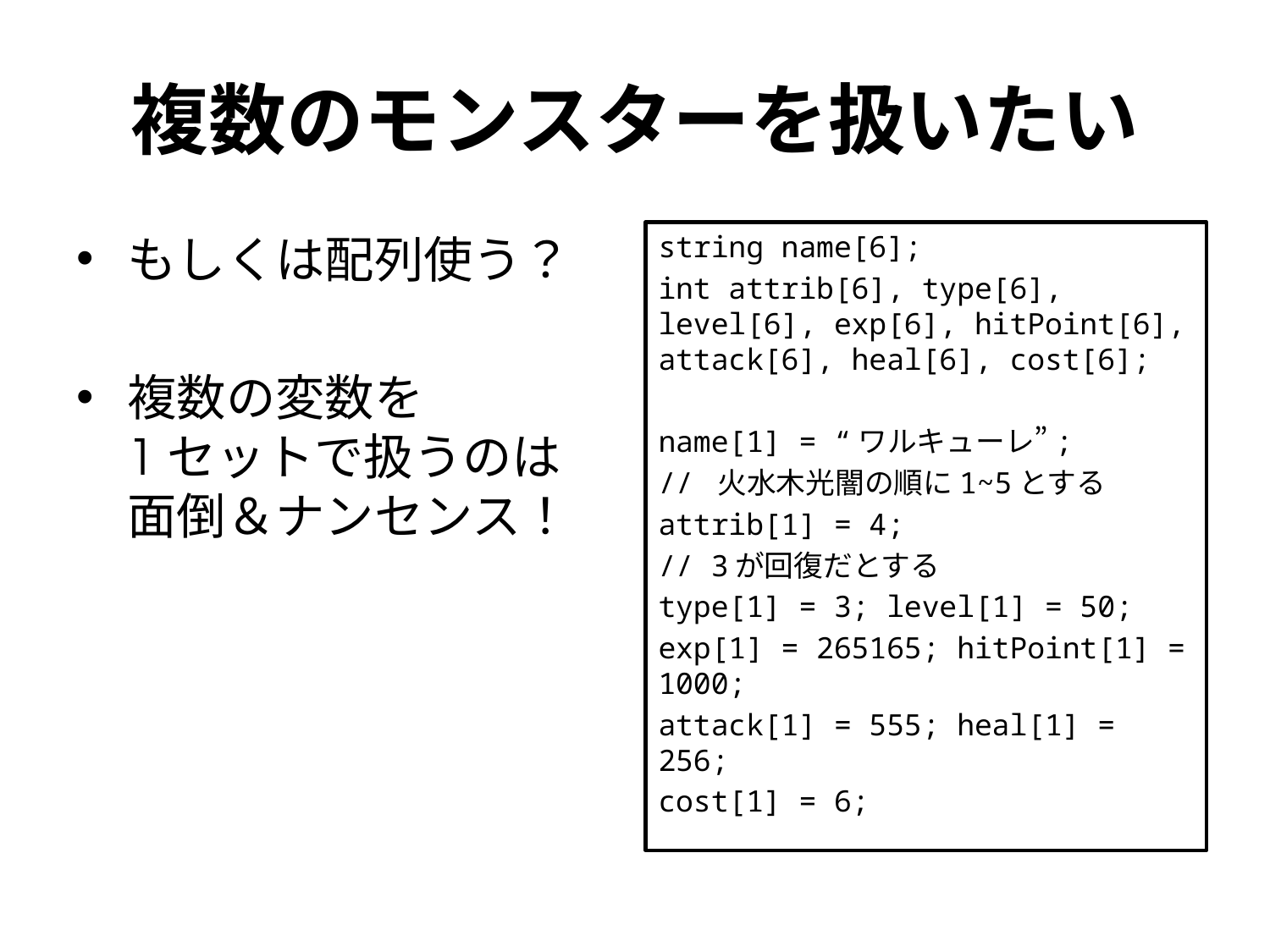

# 複数のモンスターを扱いたい
もしくは配列使う？

複数の変数を
1セットで扱うのは
面倒＆ナンセンス！
string name[6];
int attrib[6], type[6], level[6], exp[6], hitPoint[6], attack[6], heal[6], cost[6];

name[1] = “ワルキューレ”;
// 火水木光闇の順に1~5とする
attrib[1] = 4;
// 3が回復だとする
type[1] = 3; level[1] = 50;
exp[1] = 265165; hitPoint[1] = 1000;
attack[1] = 555; heal[1] = 256;
cost[1] = 6;